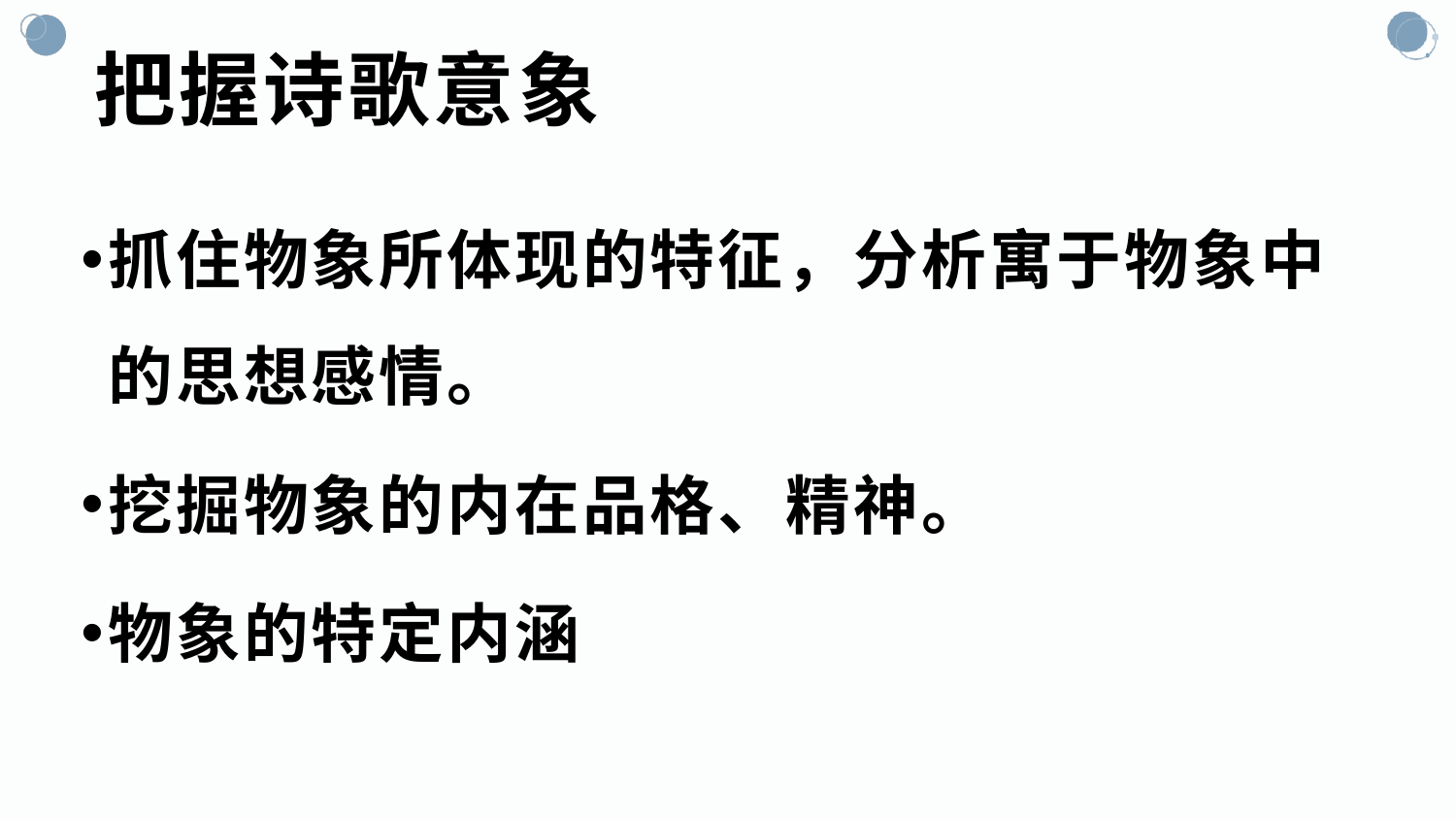

# 把握诗歌意象
抓住物象所体现的特征，分析寓于物象中的思想感情。
挖掘物象的内在品格、精神。
物象的特定内涵